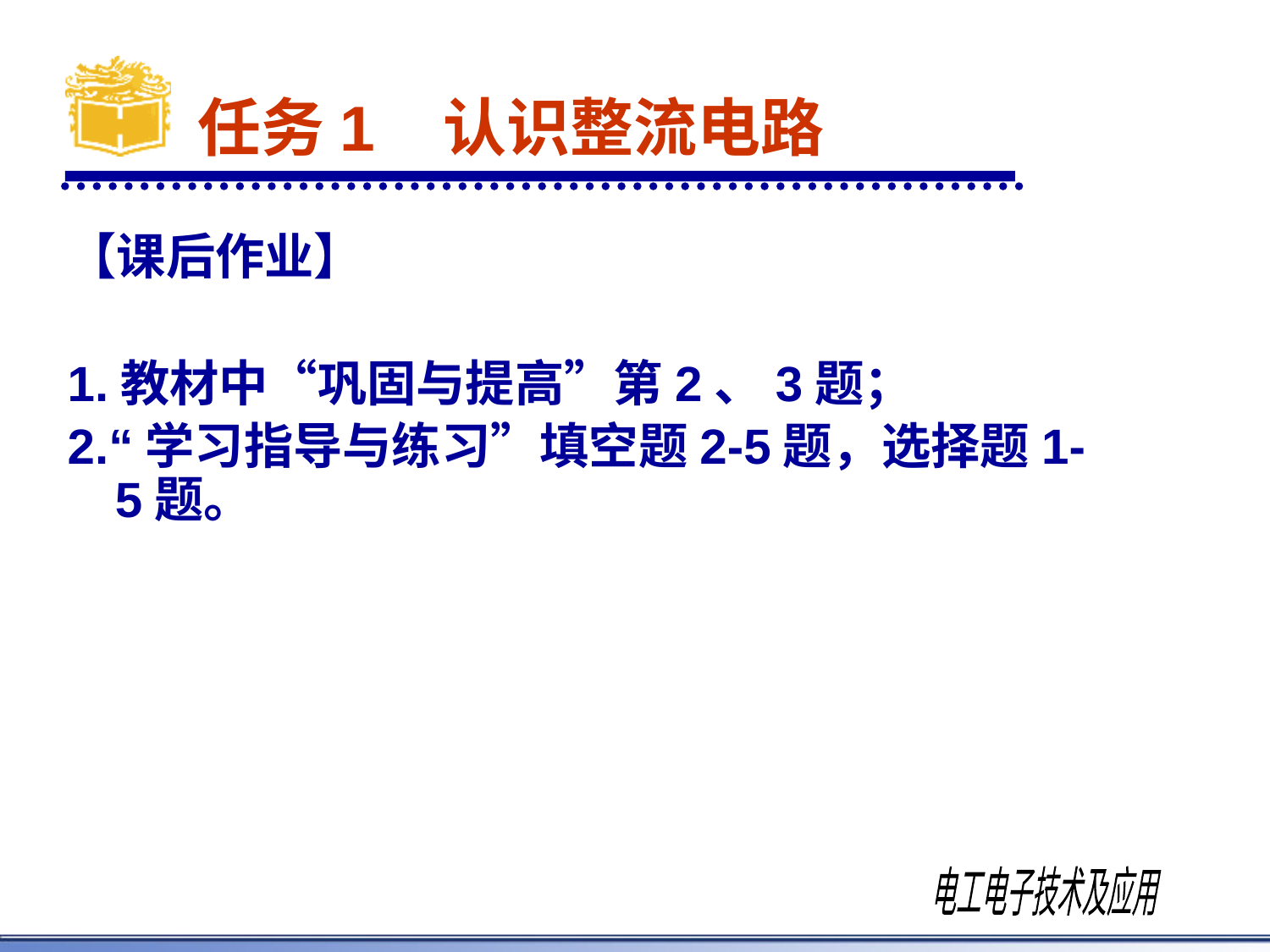

任务1   认识整流电路
【课后作业】

1.教材中“巩固与提高”第2、3题；
2.“学习指导与练习”填空题2-5题，选择题1-5题。